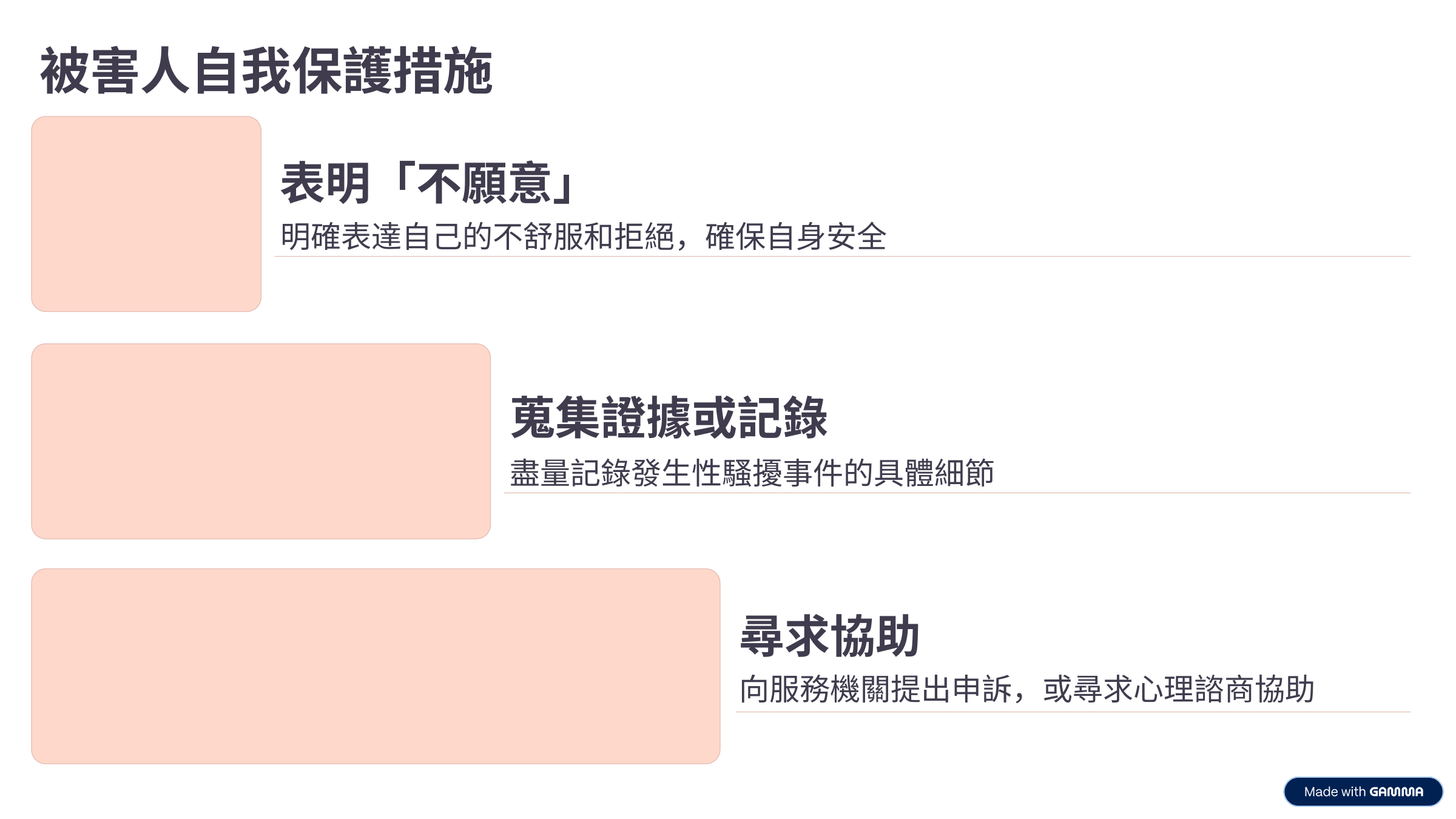

被害人自我保護措施

表明「不願意」
明確表達自己的不舒服和拒絕，確保自身安全

蒐集證據或記錄
盡量記錄發生性騷擾事件的具體細節

尋求協助
向服務機關提出申訴，或尋求心理諮商協助